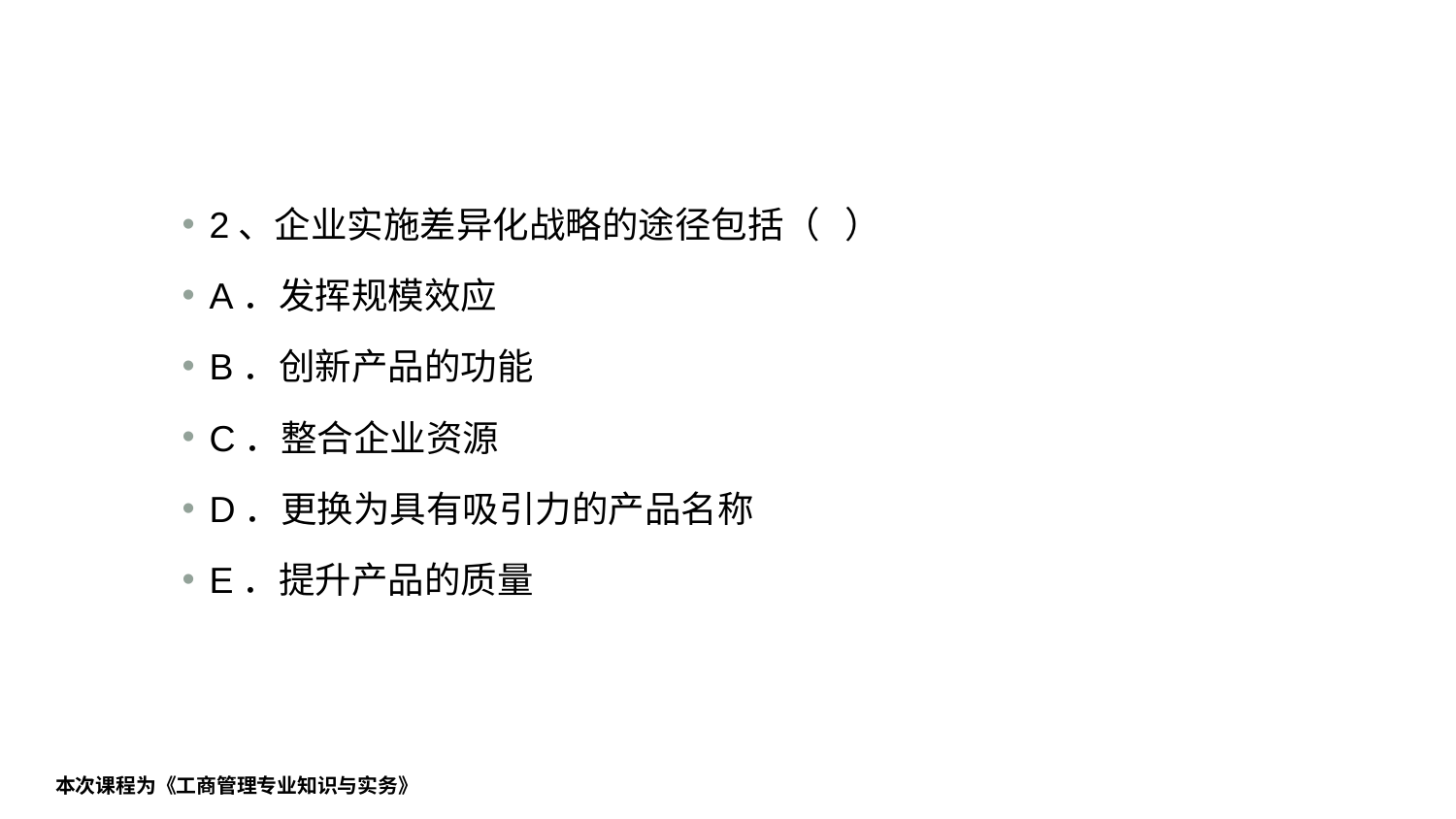

#
2、企业实施差异化战略的途径包括（   ）
A．发挥规模效应
B．创新产品的功能
C．整合企业资源
D．更换为具有吸引力的产品名称
E．提升产品的质量